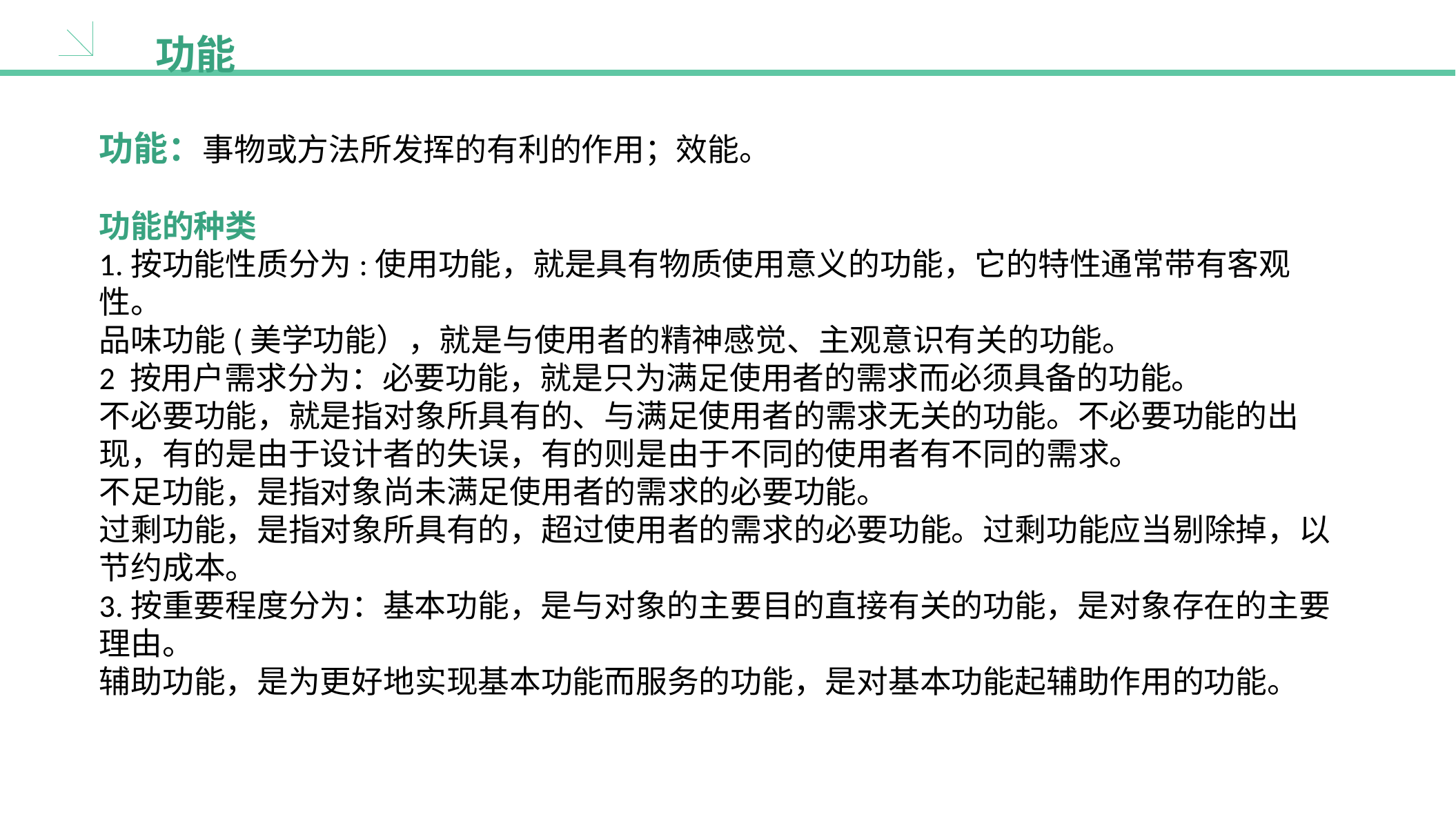

功能

功能：事物或方法所发挥的有利的作用；效能。

功能的种类
1.按功能性质分为:使用功能，就是具有物质使用意义的功能，它的特性通常带有客观性。
品味功能(美学功能），就是与使用者的精神感觉、主观意识有关的功能。
2 按用户需求分为：必要功能，就是只为满足使用者的需求而必须具备的功能。
不必要功能，就是指对象所具有的、与满足使用者的需求无关的功能。不必要功能的出现，有的是由于设计者的失误，有的则是由于不同的使用者有不同的需求。
不足功能，是指对象尚未满足使用者的需求的必要功能。
过剩功能，是指对象所具有的，超过使用者的需求的必要功能。过剩功能应当剔除掉，以节约成本。
3.按重要程度分为：基本功能，是与对象的主要目的直接有关的功能，是对象存在的主要理由。
辅助功能，是为更好地实现基本功能而服务的功能，是对基本功能起辅助作用的功能。